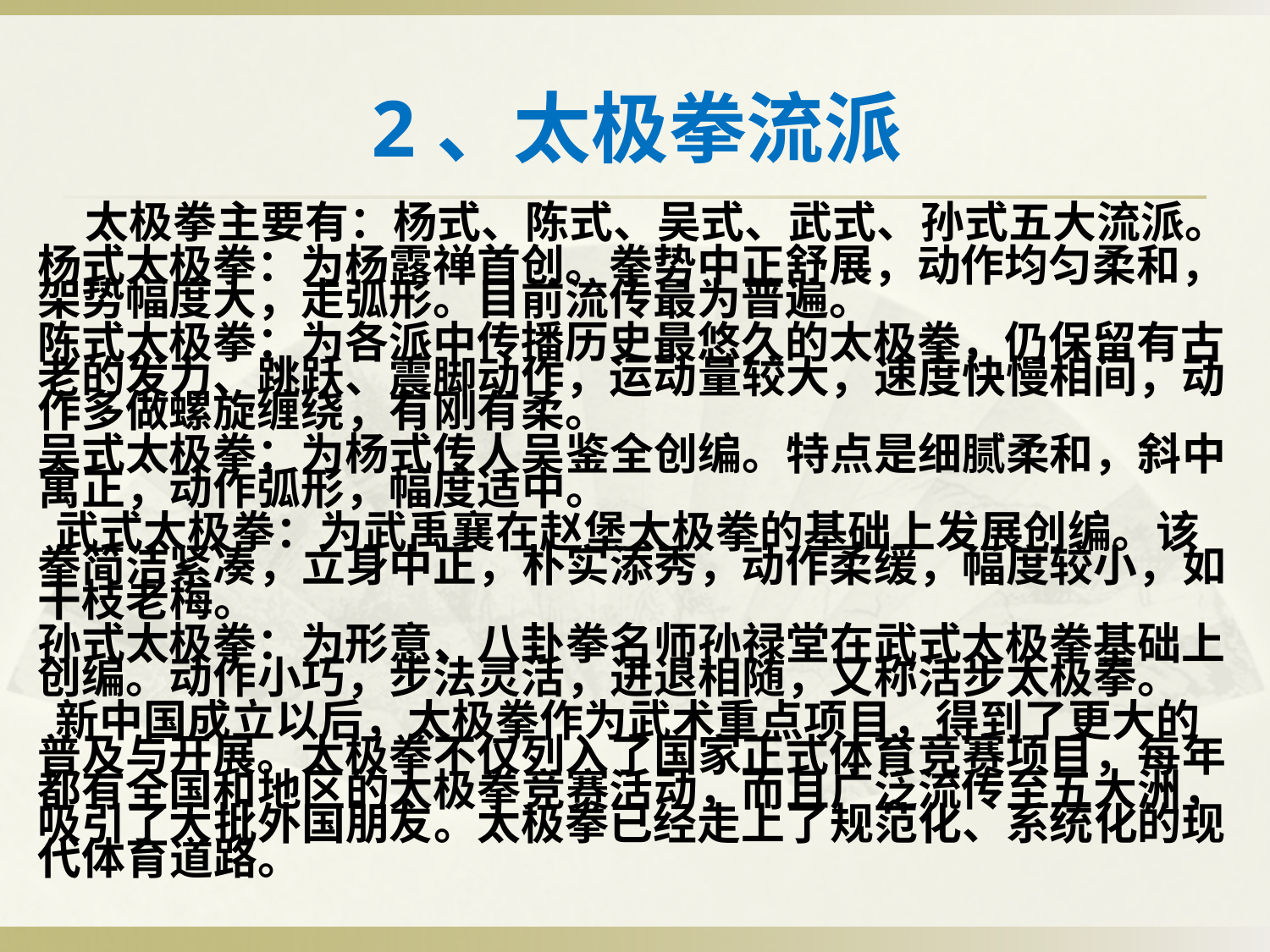

# 2、太极拳流派
    太极拳主要有：杨式、陈式、吴式、武式、孙式五大流派。
杨式太极拳：为杨露禅首创。拳势中正舒展，动作均匀柔和，架势幅度大，走弧形。目前流传最为普遍。
陈式太极拳：为各派中传播历史最悠久的太极拳，仍保留有古老的发力、跳跃、震脚动作，运动量较大，速度快慢相间，动作多做螺旋缠绕，有刚有柔。
吴式太极拳：为杨式传人吴鉴全创编。特点是细腻柔和，斜中寓正，动作弧形，幅度适中。
 武式太极拳：为武禹襄在赵堡太极拳的基础上发展创编。该拳简洁紧凑，立身中正，朴实添秀，动作柔缓，幅度较小，如干枝老梅。
孙式太极拳：为形意、八卦拳名师孙禄堂在武式太极拳基础上创编。动作小巧，步法灵活，进退相随，又称活步太极拳。
 新中国成立以后，太极拳作为武术重点项目，得到了更大的普及与开展。太极拳不仅列入了国家正式体育竞赛项目，每年都有全国和地区的太极拳竞赛活动，而且广泛流传至五大洲，吸引了大批外国朋友。太极拳已经走上了规范化、系统化的现代体育道路。